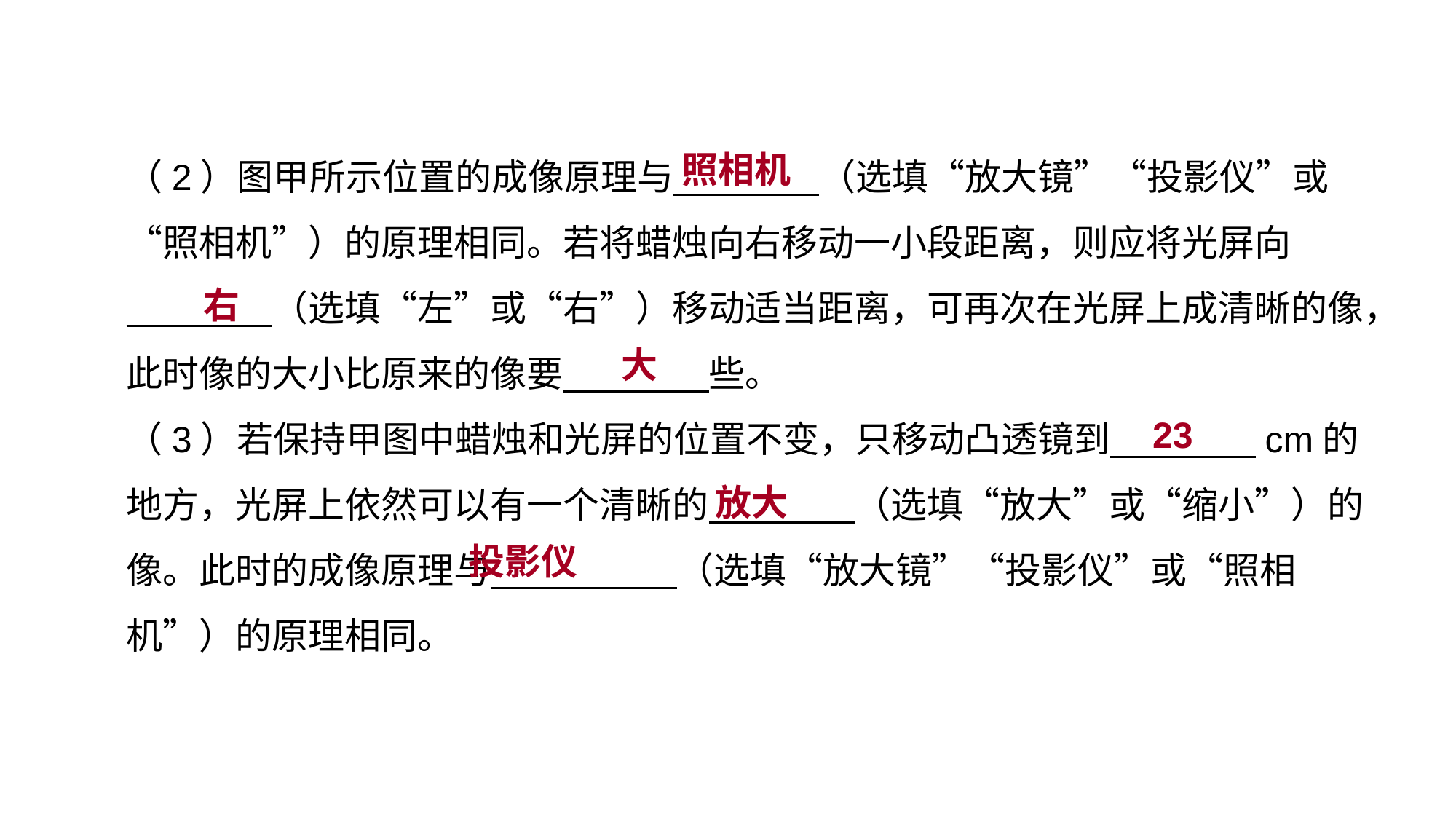

照相机
（2）图甲所示位置的成像原理与　　　　（选填“放大镜”“投影仪”或“照相机”）的原理相同。若将蜡烛向右移动一小段距离，则应将光屏向
　　　　（选填“左”或“右”）移动适当距离，可再次在光屏上成清晰的像，此时像的大小比原来的像要　　　　些。
（3）若保持甲图中蜡烛和光屏的位置不变，只移动凸透镜到　　　　cm的地方，光屏上依然可以有一个清晰的　　　　（选填“放大”或“缩小”）的像。此时的成像原理与　　　     　（选填“放大镜”“投影仪”或“照相机”）的原理相同。
实验突破 素养提升
右
大
23
放大
投影仪